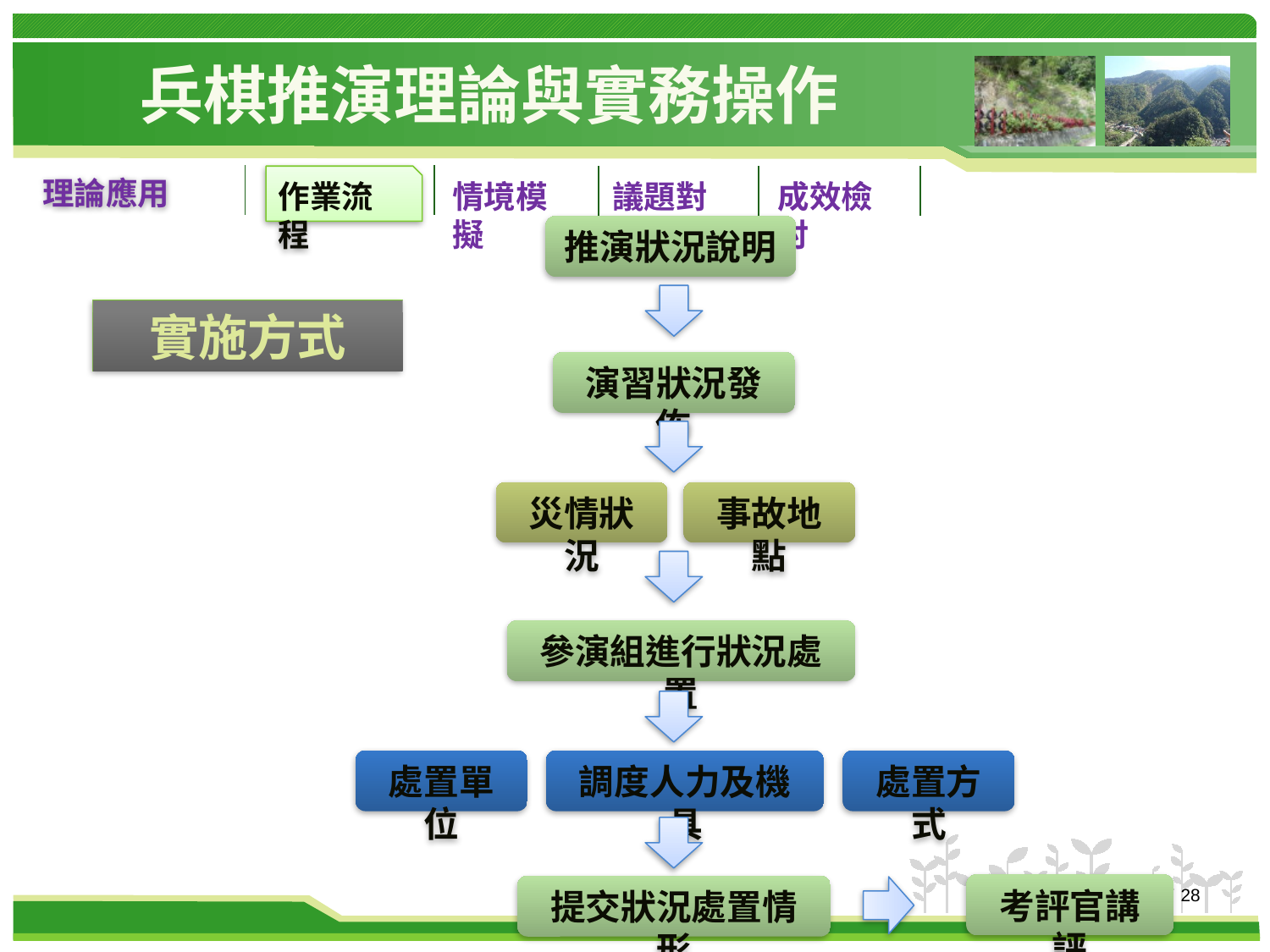

# 兵棋推演理論與實務操作
理論應用
作業流程
情境模擬
議題對策
成效檢討
推演狀況說明

演習狀況發佈

災情狀況
事故地點

參演組進行狀況處置

處置單位
處置方式
調度人力及機具

考評官講評
提交狀況處置情形

實施方式
28